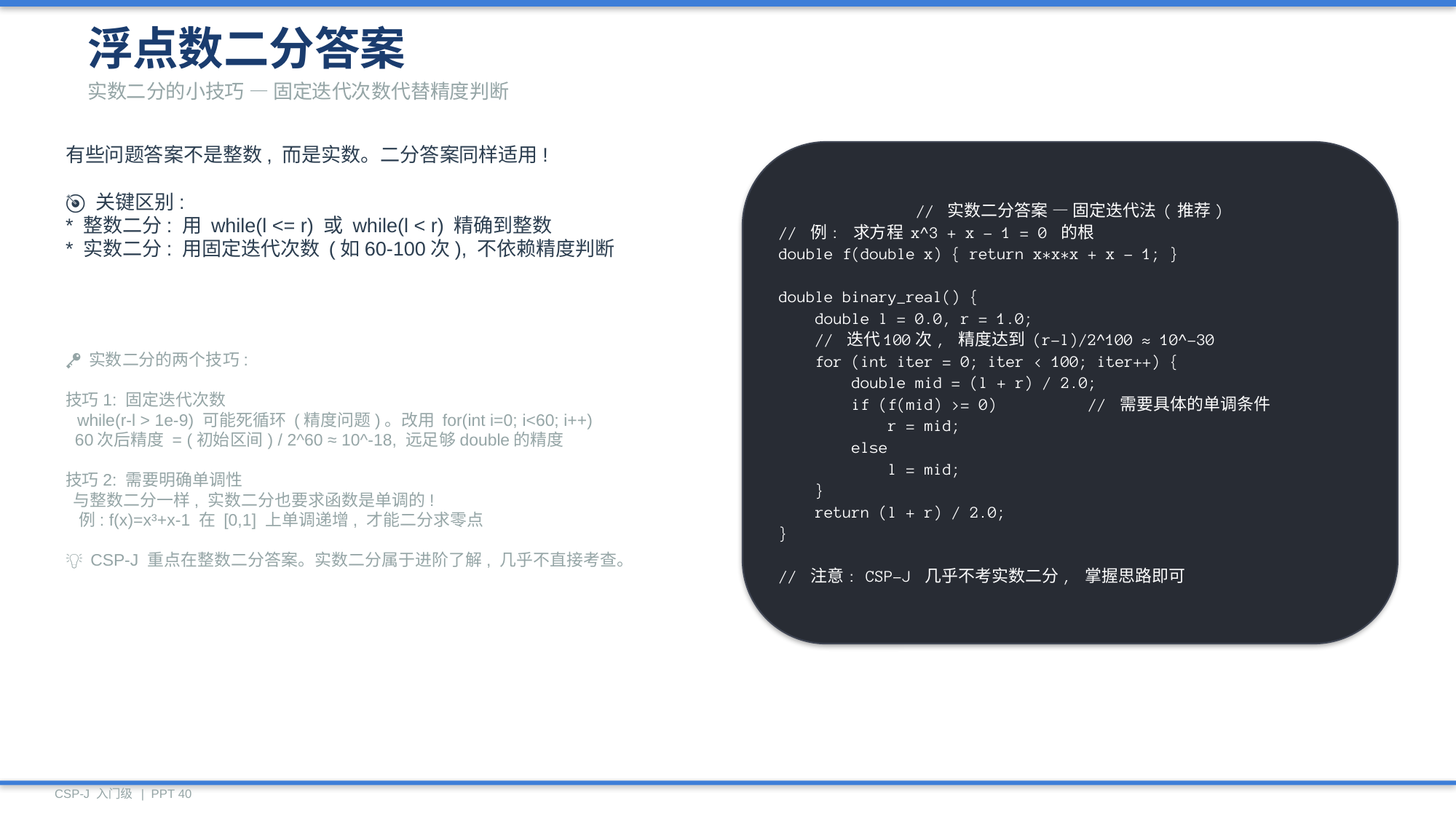

浮点数二分答案
实数二分的小技巧 — 固定迭代次数代替精度判断
有些问题答案不是整数, 而是实数。二分答案同样适用!
🎯 关键区别:
* 整数二分: 用 while(l <= r) 或 while(l < r) 精确到整数
* 实数二分: 用固定迭代次数 (如60-100次), 不依赖精度判断
// 实数二分答案 — 固定迭代法 (推荐)
// 例: 求方程 x^3 + x - 1 = 0 的根
double f(double x) { return x*x*x + x - 1; }

double binary_real() {
    double l = 0.0, r = 1.0;
    // 迭代100次, 精度达到 (r-l)/2^100 ≈ 10^-30
    for (int iter = 0; iter < 100; iter++) {
        double mid = (l + r) / 2.0;
        if (f(mid) >= 0)          // 需要具体的单调条件
            r = mid;
        else
            l = mid;
    }
    return (l + r) / 2.0;
}

// 注意: CSP-J 几乎不考实数二分, 掌握思路即可
🔑 实数二分的两个技巧:
技巧1: 固定迭代次数
  while(r-l > 1e-9) 可能死循环 (精度问题)。改用 for(int i=0; i<60; i++)
  60次后精度 = (初始区间) / 2^60 ≈ 10^-18, 远足够double的精度
技巧2: 需要明确单调性
  与整数二分一样, 实数二分也要求函数是单调的!
  例: f(x)=x³+x-1 在 [0,1] 上单调递增, 才能二分求零点
💡 CSP-J 重点在整数二分答案。实数二分属于进阶了解, 几乎不直接考查。

CSP-J 入门级  |  PPT 40